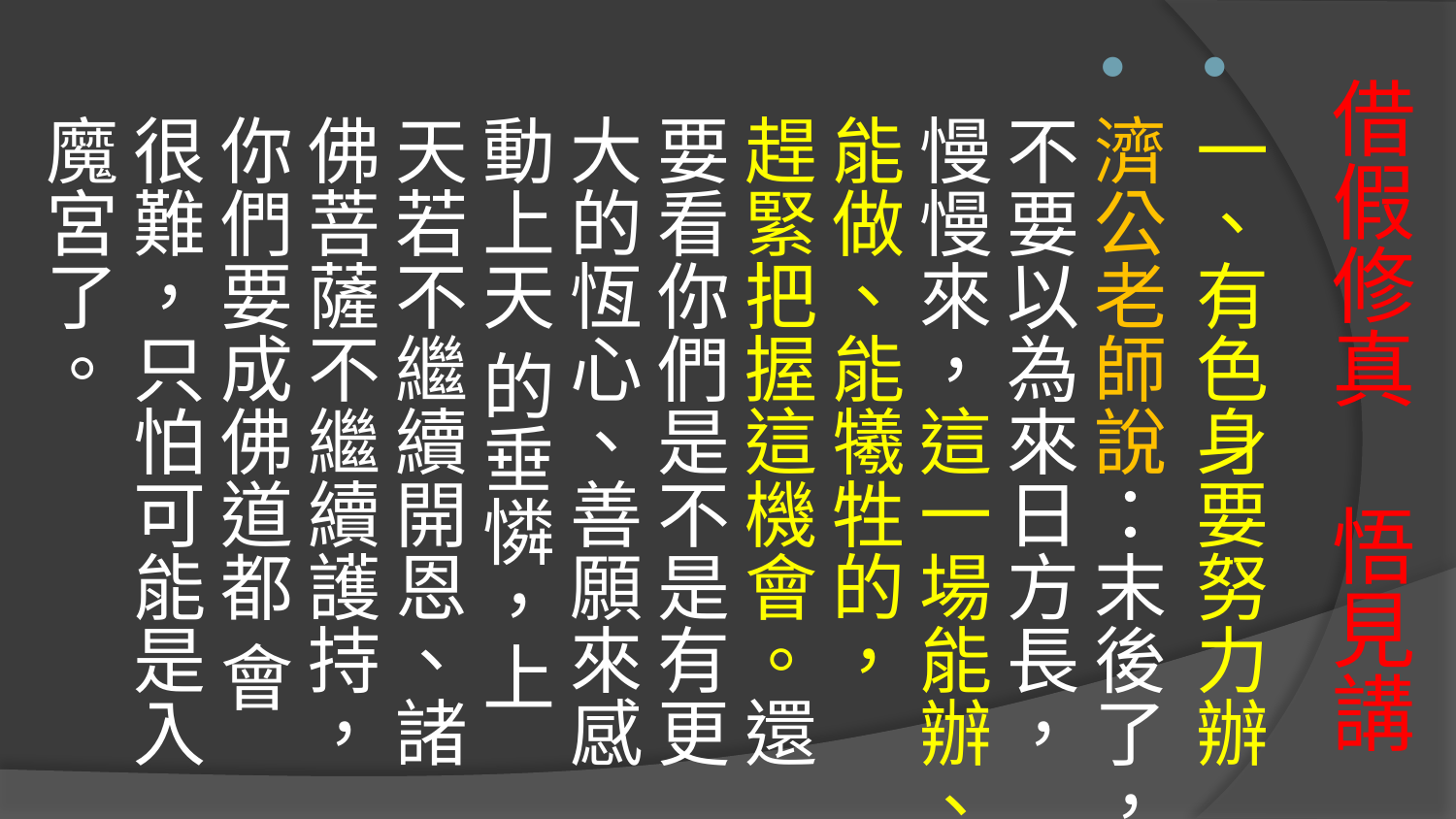

一、有色身要努力辦
濟公老師說：末後了，不要以為來日方長，慢慢來，這一場能辦、能做、能犧牲的， 趕緊把握這機會。還要看你們是不是有更大的恆心、善願來感動上天 的垂憐，上天若不繼續開恩、諸佛菩薩不繼續護持，你們要成佛道都 會很難，只怕可能是入魔宮了。
# 借假修真     悟見講